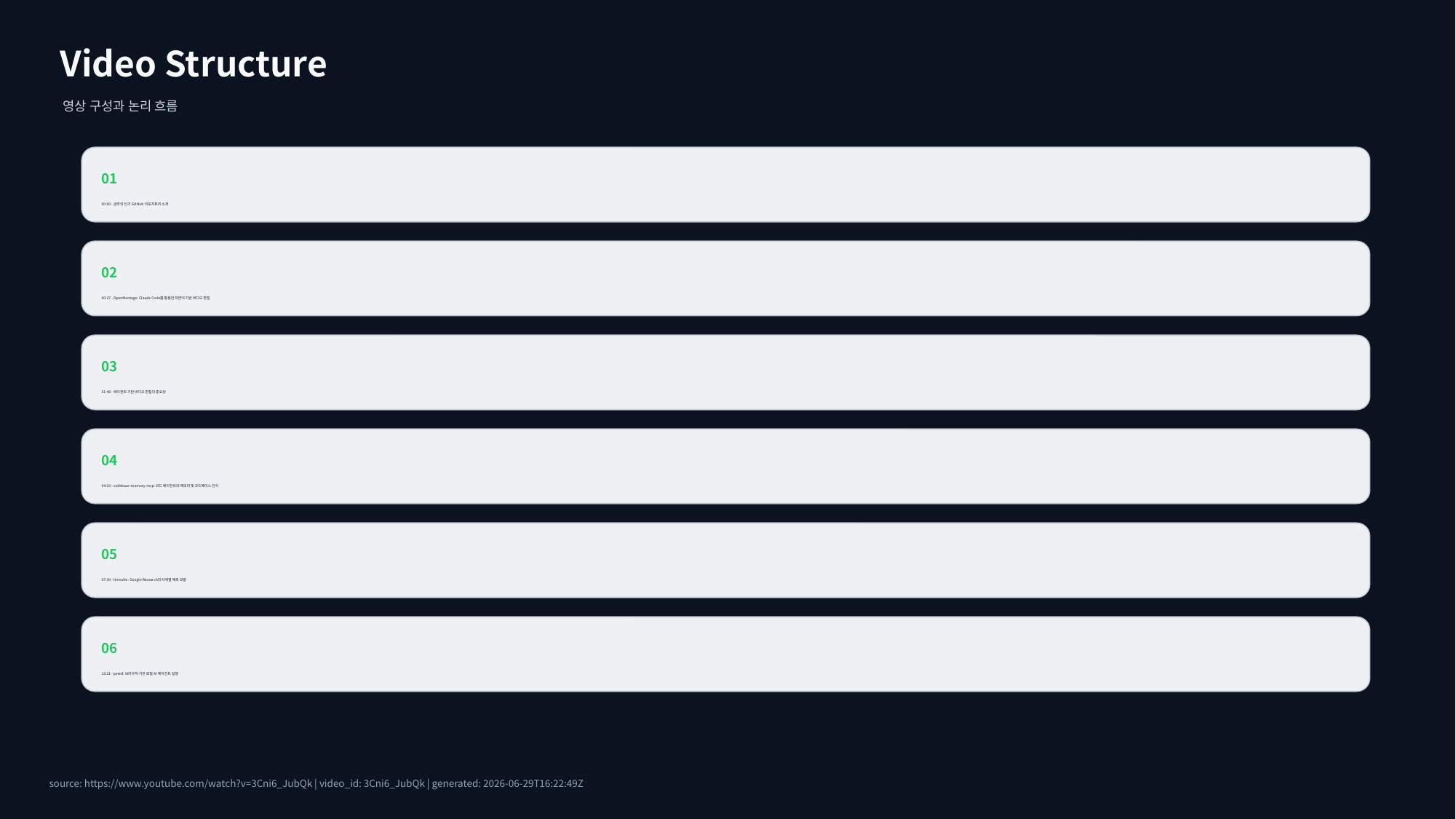

Video Structure
영상 구성과 논리 흐름

01
00:00 - 금주의 인기 GitHub 리포지토리 소개

02
00:27 - OpenMontage: Claude Code를 활용한 자연어 기반 비디오 편집

03
01:48 - 에이전트 기반 비디오 편집의 중요성

04
04:03 - codebase-memory-mcp: 코드 에이전트의 메모리 및 코드베이스 인식

05
07:39 - timesfm: Google Research의 시계열 예측 모델

06
13:21 - peerd: 브라우저 기반 로컬 AI 에이전트 실행
source: https://www.youtube.com/watch?v=3Cni6_JubQk | video_id: 3Cni6_JubQk | generated: 2026-06-29T16:22:49Z